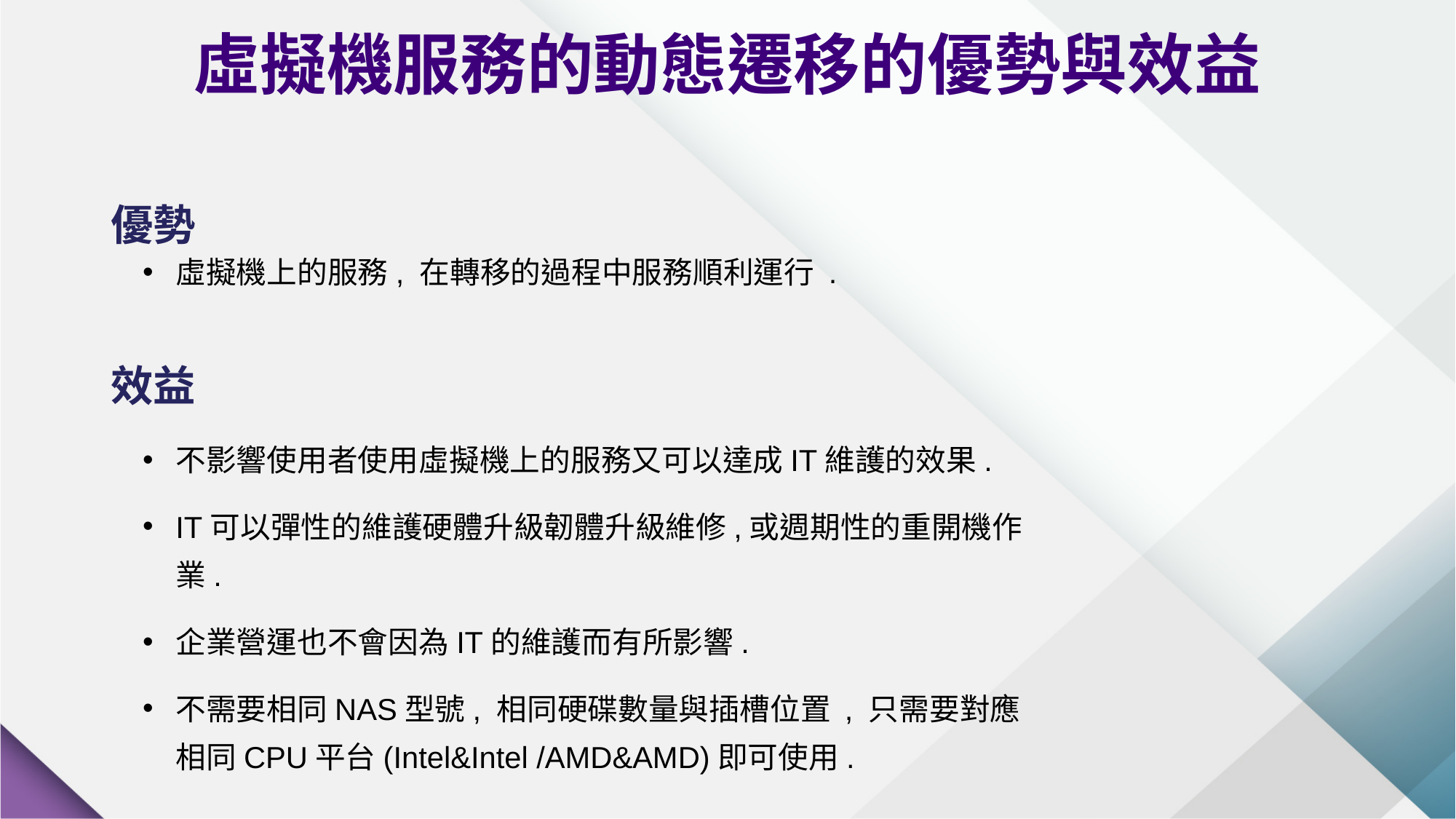

虛擬機服務的動態遷移的優勢與效益
優勢
虛擬機上的服務, 在轉移的過程中服務順利運行 .
效益
不影響使用者使用虛擬機上的服務又可以達成IT維護的效果.
IT可以彈性的維護硬體升級韌體升級維修,或週期性的重開機作業.
企業營運也不會因為IT的維護而有所影響.
不需要相同NAS型號, 相同硬碟數量與插槽位置 , 只需要對應相同CPU平台(Intel&Intel /AMD&AMD)即可使用.